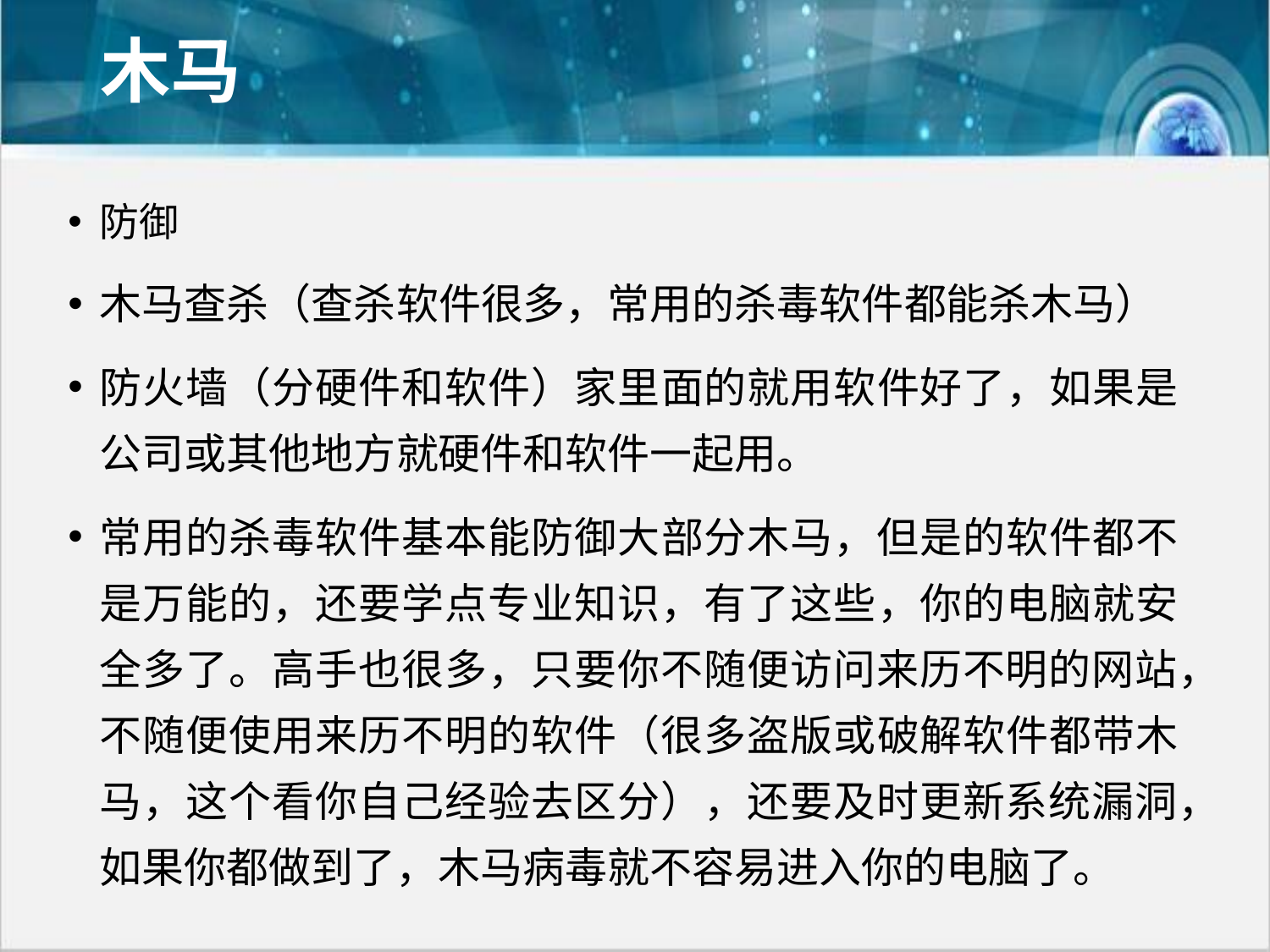

# 木马
防御
木马查杀（查杀软件很多，常用的杀毒软件都能杀木马）
防火墙（分硬件和软件）家里面的就用软件好了，如果是公司或其他地方就硬件和软件一起用。
常用的杀毒软件基本能防御大部分木马，但是的软件都不是万能的，还要学点专业知识，有了这些，你的电脑就安全多了。高手也很多，只要你不随便访问来历不明的网站，不随便使用来历不明的软件（很多盗版或破解软件都带木马，这个看你自己经验去区分），还要及时更新系统漏洞，如果你都做到了，木马病毒就不容易进入你的电脑了。